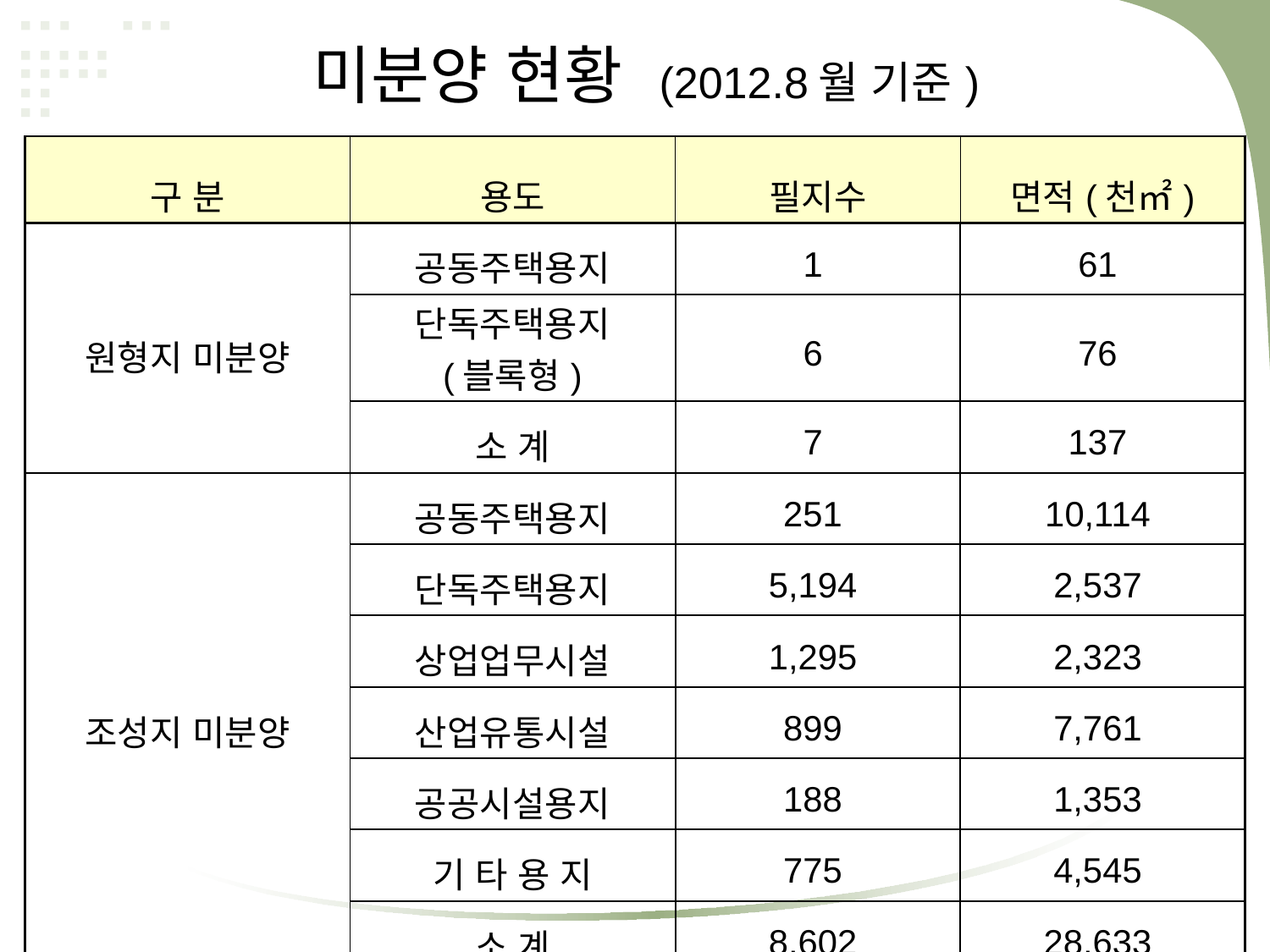

미분양 현황 (2012.8월 기준)
| 구 분 | 용도 | 필지수 | 면적(천㎡) |
| --- | --- | --- | --- |
| 원형지 미분양 | 공동주택용지 | 1 | 61 |
|  | 단독주택용지 (블록형) | 6 | 76 |
|  | 소 계 | 7 | 137 |
| 조성지 미분양 | 공동주택용지 | 251 | 10,114 |
|  | 단독주택용지 | 5,194 | 2,537 |
|  | 상업업무시설 | 1,295 | 2,323 |
|  | 산업유통시설 | 899 | 7,761 |
|  | 공공시설용지 | 188 | 1,353 |
|  | 기 타 용 지 | 775 | 4,545 |
|  | 소 계 | 8,602 | 28,633 |
| 합 계 |  | 8,609 | 28,770 |